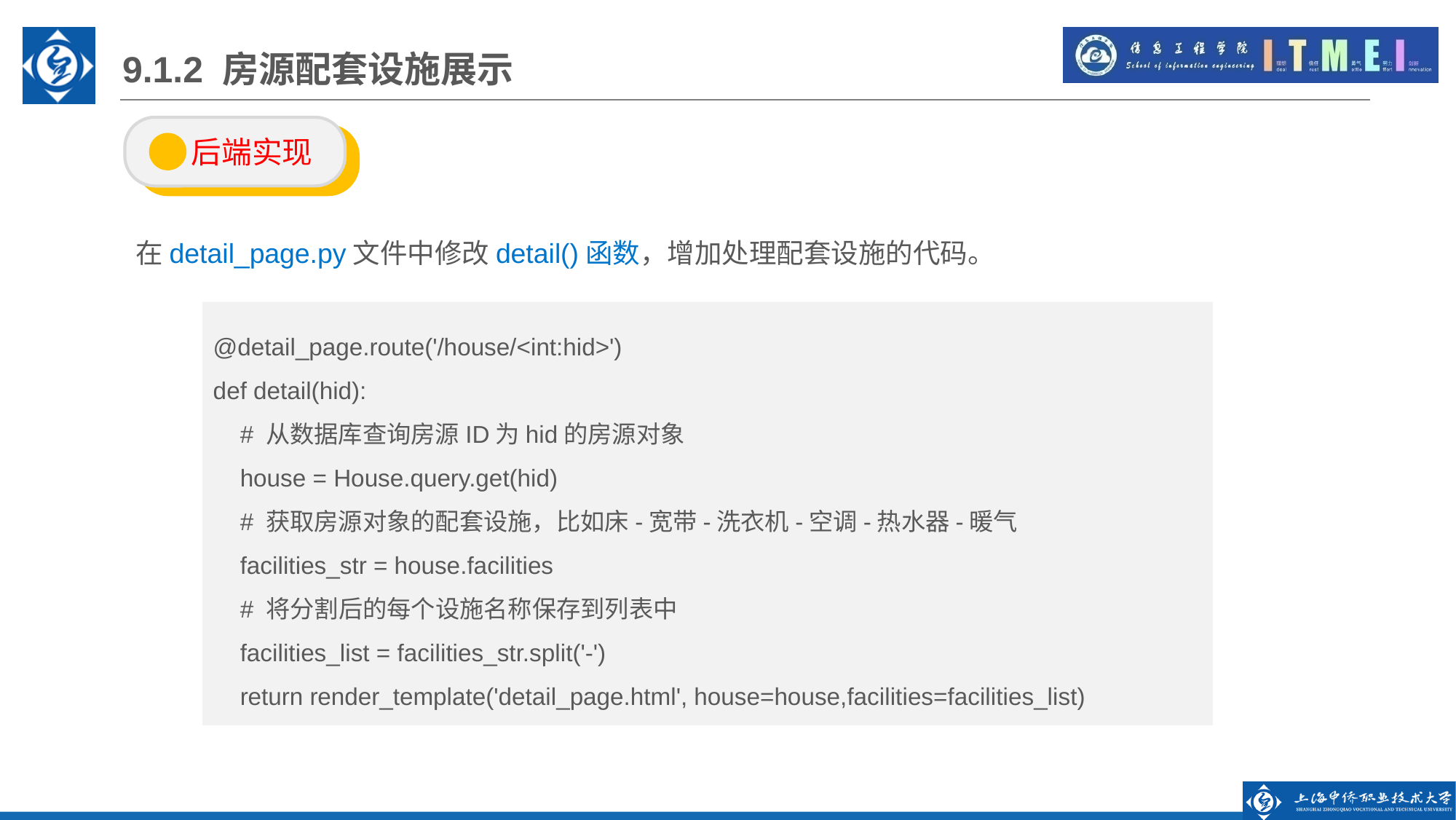

9.1.2 房源配套设施展示
    后端实现

在detail_page.py文件中修改detail()函数，增加处理配套设施的代码。
@detail_page.route('/house/<int:hid>')
def detail(hid):
    # 从数据库查询房源ID为hid的房源对象
    house = House.query.get(hid)
    # 获取房源对象的配套设施，比如床-宽带-洗衣机-空调-热水器-暖气
    facilities_str = house.facilities
    # 将分割后的每个设施名称保存到列表中
    facilities_list = facilities_str.split('-')
    return render_template('detail_page.html', house=house,facilities=facilities_list)